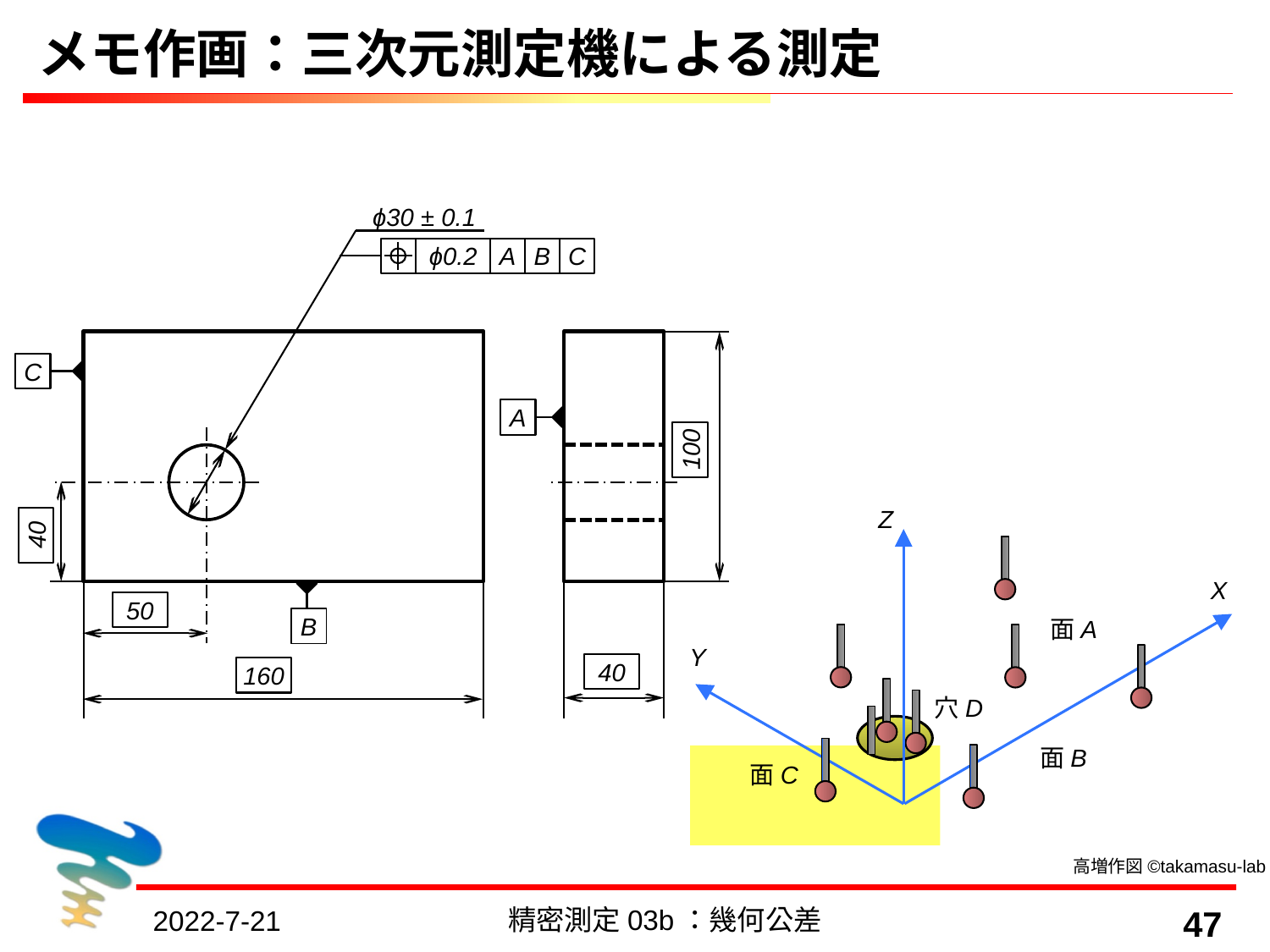

# メモ作画：三次元測定機による測定
ϕ30 ± 0.1

ϕ0.2
A
B
C

C

A

100

40

50
B
40
160
Z

X
面A

Y

穴D

面B

面C
高増作図©takamasu-lab
精密測定03b：幾何公差
47
2022-7-21